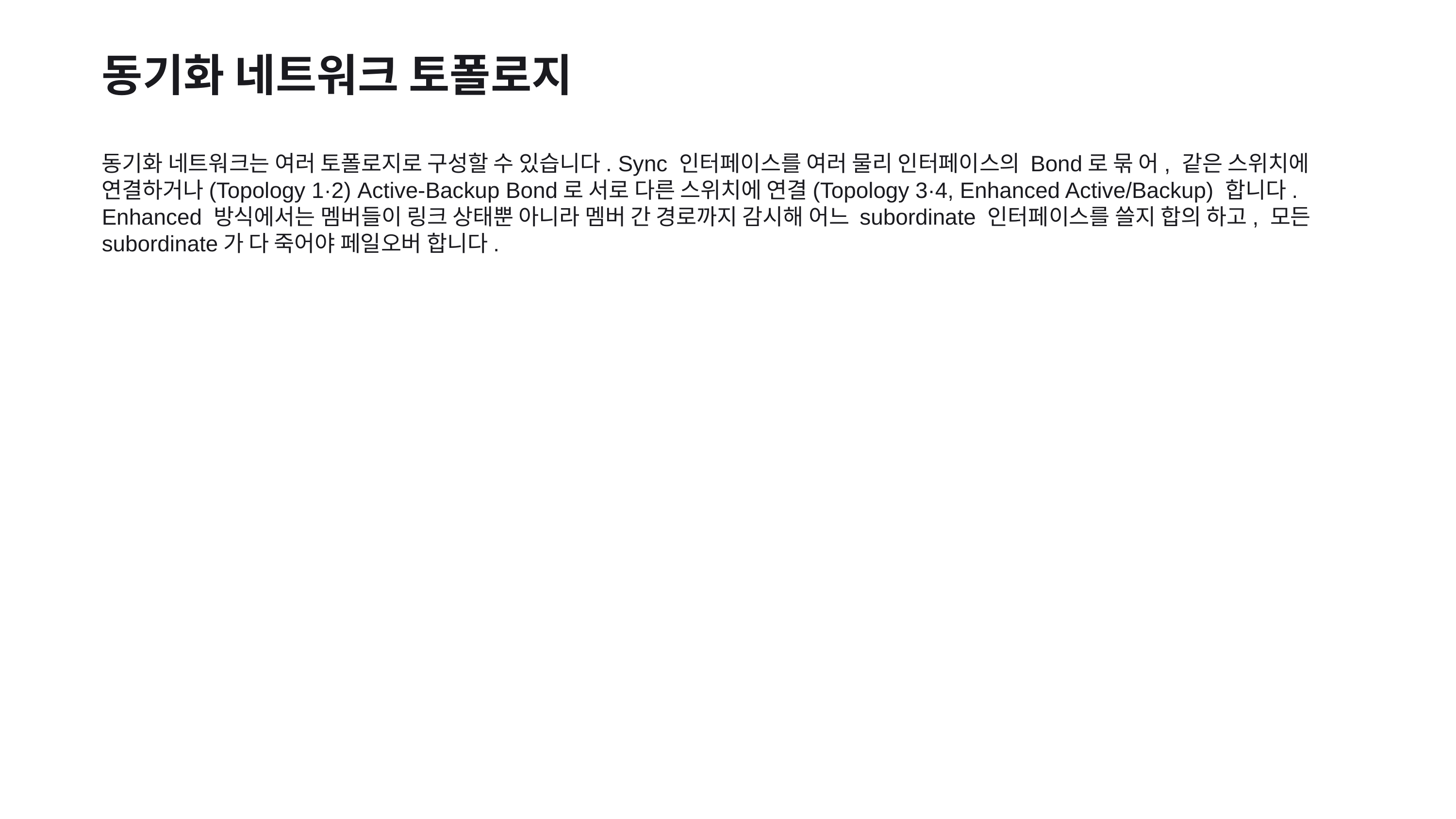

동기화 네트워크 토폴로지
동기화 네트워크는 여러 토폴로지로 구성할 수 있습니다. Sync 인터페이스를 여러 물리 인터페이스의 Bond로 묶 어, 같은 스위치에 연결하거나(Topology 1·2) Active-Backup Bond로 서로 다른 스위치에 연결(Topology 3·4, Enhanced Active/Backup) 합니다. Enhanced 방식에서는 멤버들이 링크 상태뿐 아니라 멤버 간 경로까지 감시해 어느 subordinate 인터페이스를 쓸지 합의 하고, 모든 subordinate가 다 죽어야 페일오버 합니다.